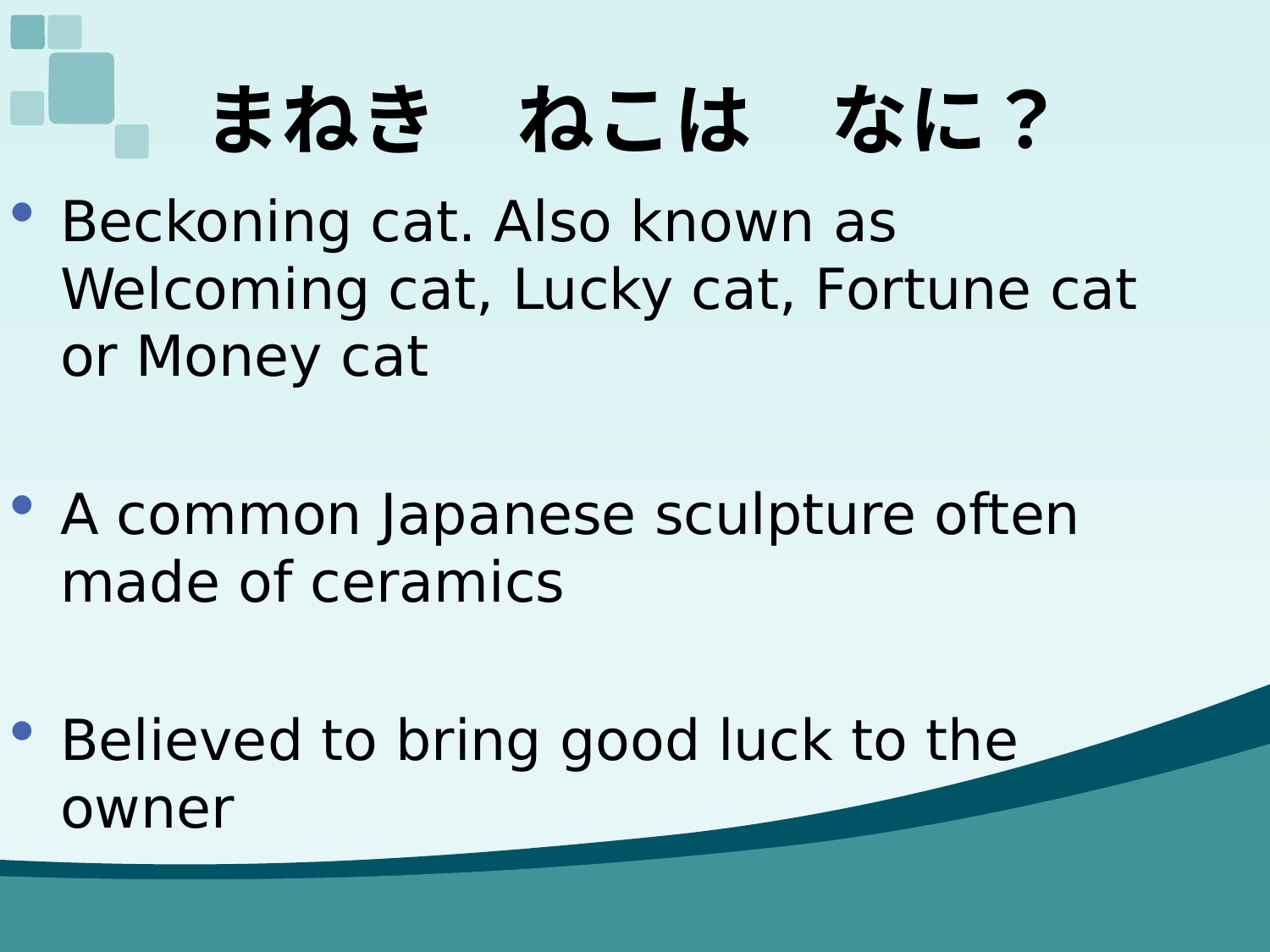

# まねき　ねこは　なに？
Beckoning cat. Also known as Welcoming cat, Lucky cat, Fortune cat or Money cat

A common Japanese sculpture often made of ceramics

Believed to bring good luck to the owner